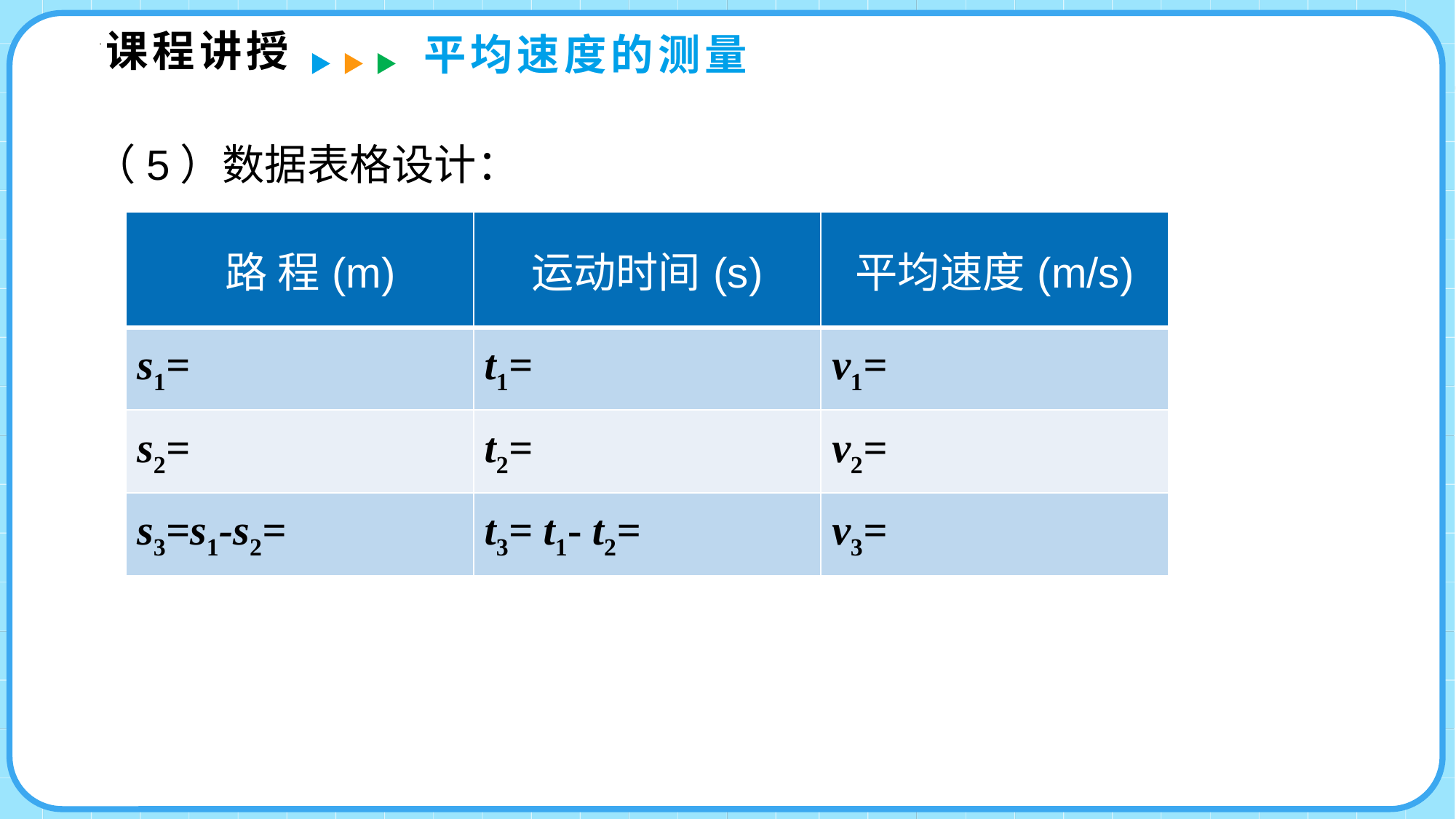

课程讲授
平均速度的测量

（5）数据表格设计：

| 路 程(m) | 运动时间(s) | 平均速度(m/s) |
| --- | --- | --- |
| s1= | t1= | v1= |
| s2= | t2= | v2= |
| s3=s1-s2= | t3= t1- t2= | v3= |